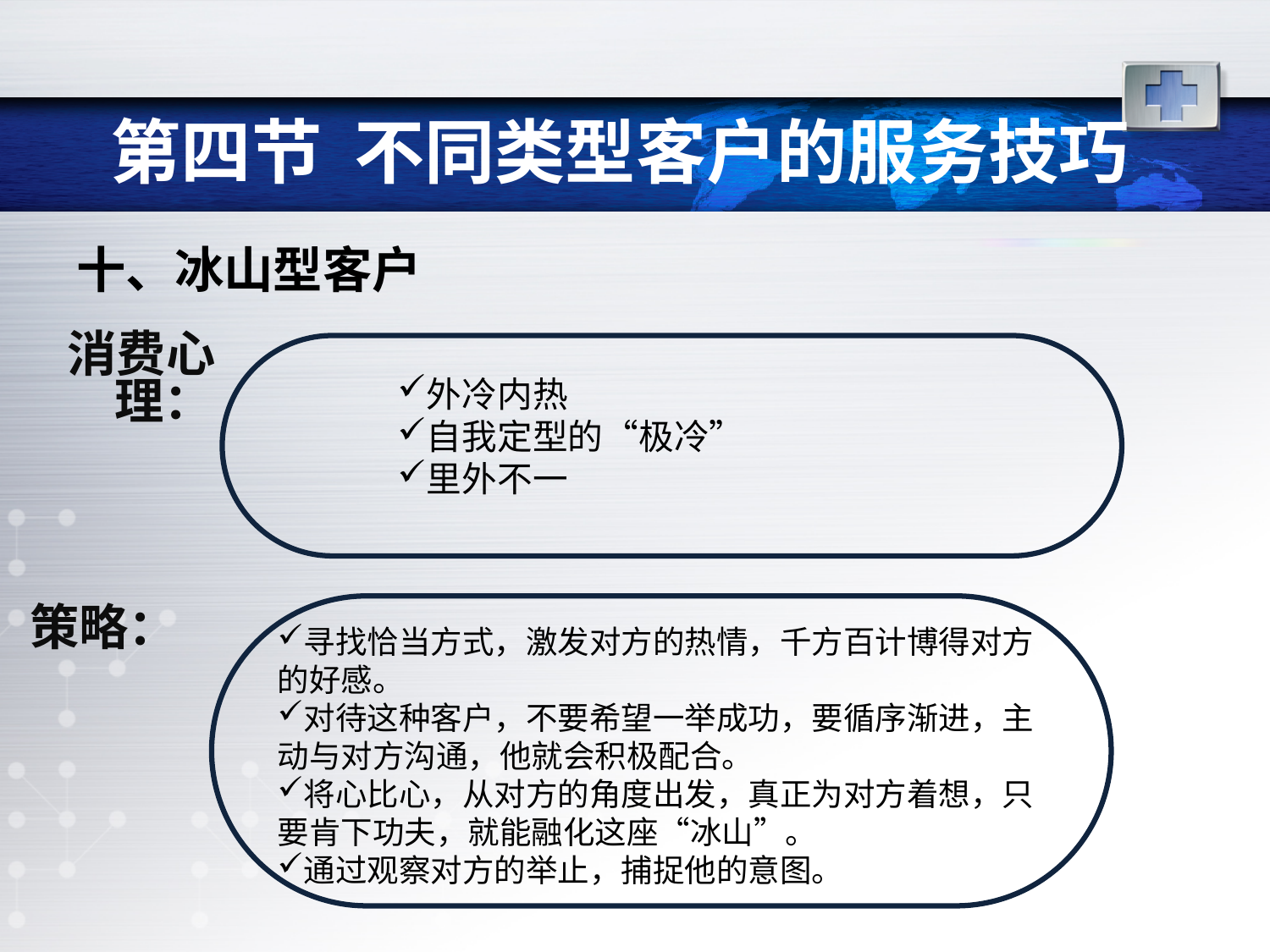

# 第四节  不同类型客户的服务技巧
十、冰山型客户
消费心理：

外冷内热
自我定型的“极冷”
里外不一

策略：
寻找恰当方式，激发对方的热情，千方百计博得对方的好感。
对待这种客户，不要希望一举成功，要循序渐进，主动与对方沟通，他就会积极配合。
将心比心，从对方的角度出发，真正为对方着想，只要肯下功夫，就能融化这座“冰山”。
通过观察对方的举止，捕捉他的意图。